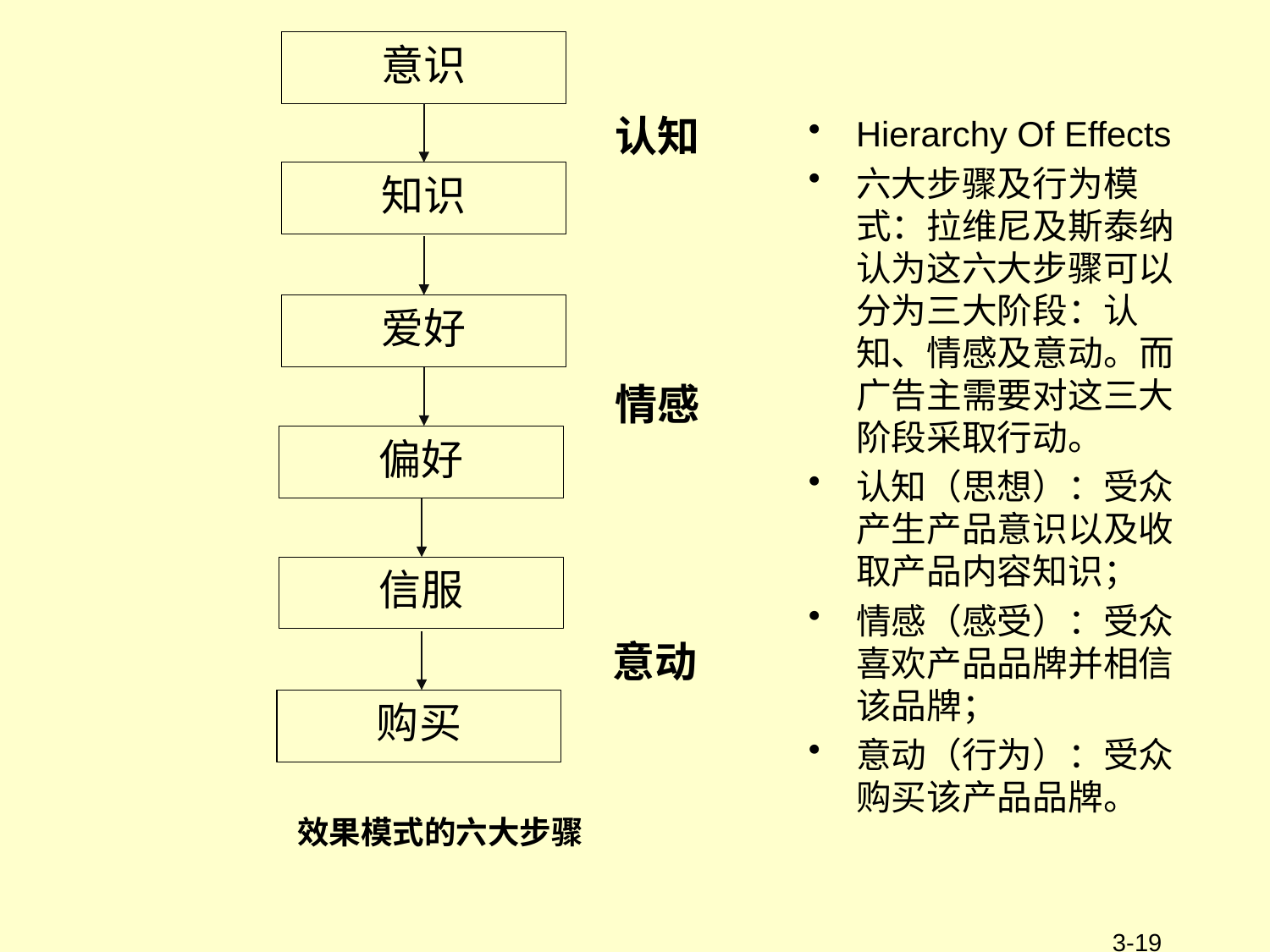

意识
认知
知识
爱好
情感
偏好
信服
意动
购买
效果模式的六大步骤
Hierarchy Of Effects
六大步骤及行为模式：拉维尼及斯泰纳认为这六大步骤可以分为三大阶段：认知、情感及意动。而广告主需要对这三大阶段采取行动。
认知（思想）：受众产生产品意识以及收取产品内容知识；
情感（感受）：受众喜欢产品品牌并相信该品牌；
意动（行为）：受众购买该产品品牌。

3-19